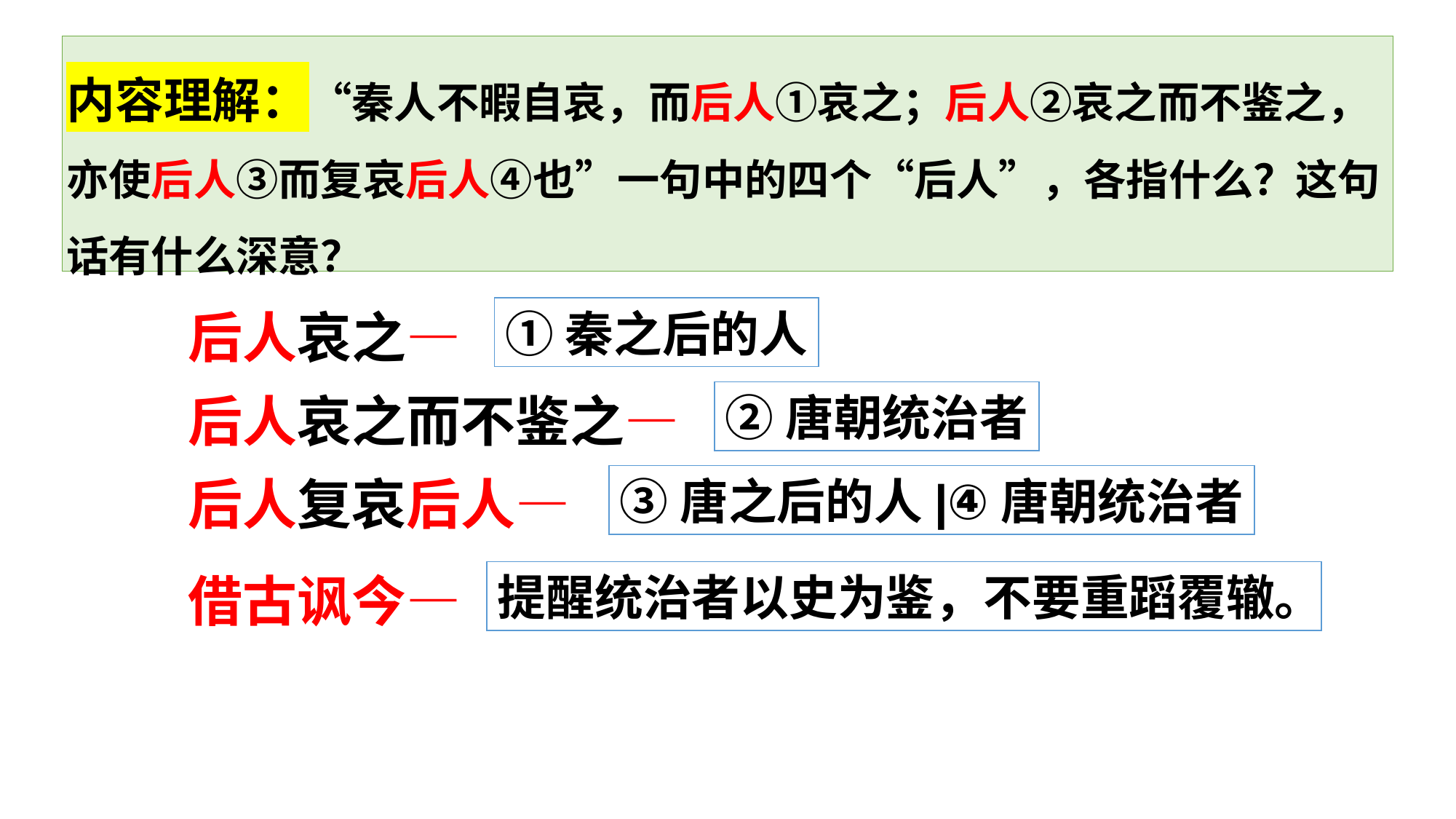

# 内容理解：“秦人不暇自哀，而后人①哀之；后人②哀之而不鉴之，亦使后人③而复哀后人④也”一句中的四个“后人”，各指什么？这句话有什么深意？
后人哀之—
①秦之后的人
后人哀之而不鉴之—
②唐朝统治者
后人复哀后人—
③唐之后的人|④唐朝统治者
借古讽今—
提醒统治者以史为鉴，不要重蹈覆辙。